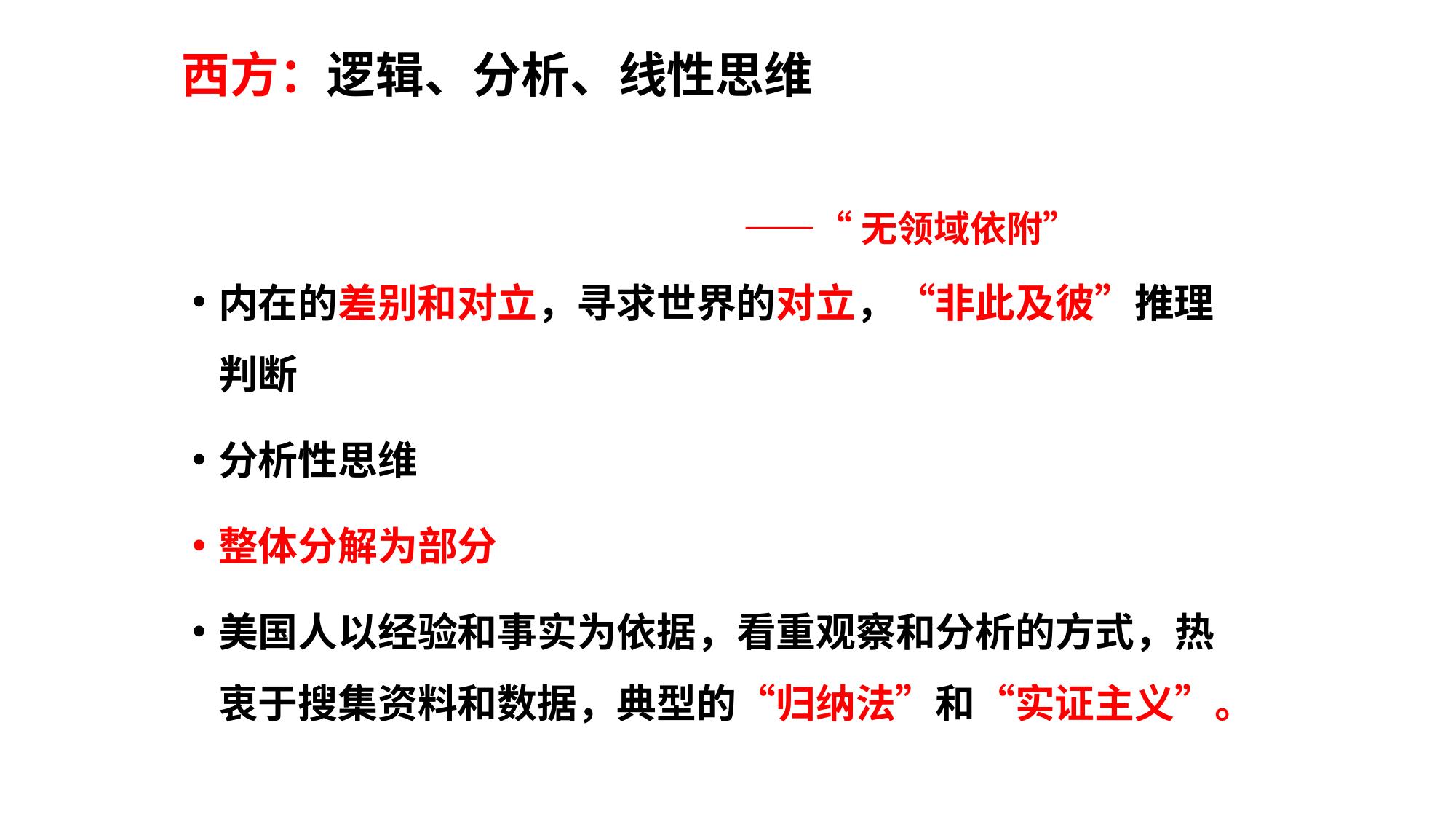

西方：逻辑、分析、线性思维

内在的差别和对立，寻求世界的对立，“非此及彼”推理判断
分析性思维
整体分解为部分
美国人以经验和事实为依据，看重观察和分析的方式，热衷于搜集资料和数据，典型的“归纳法”和“实证主义”。

——“无领域依附”